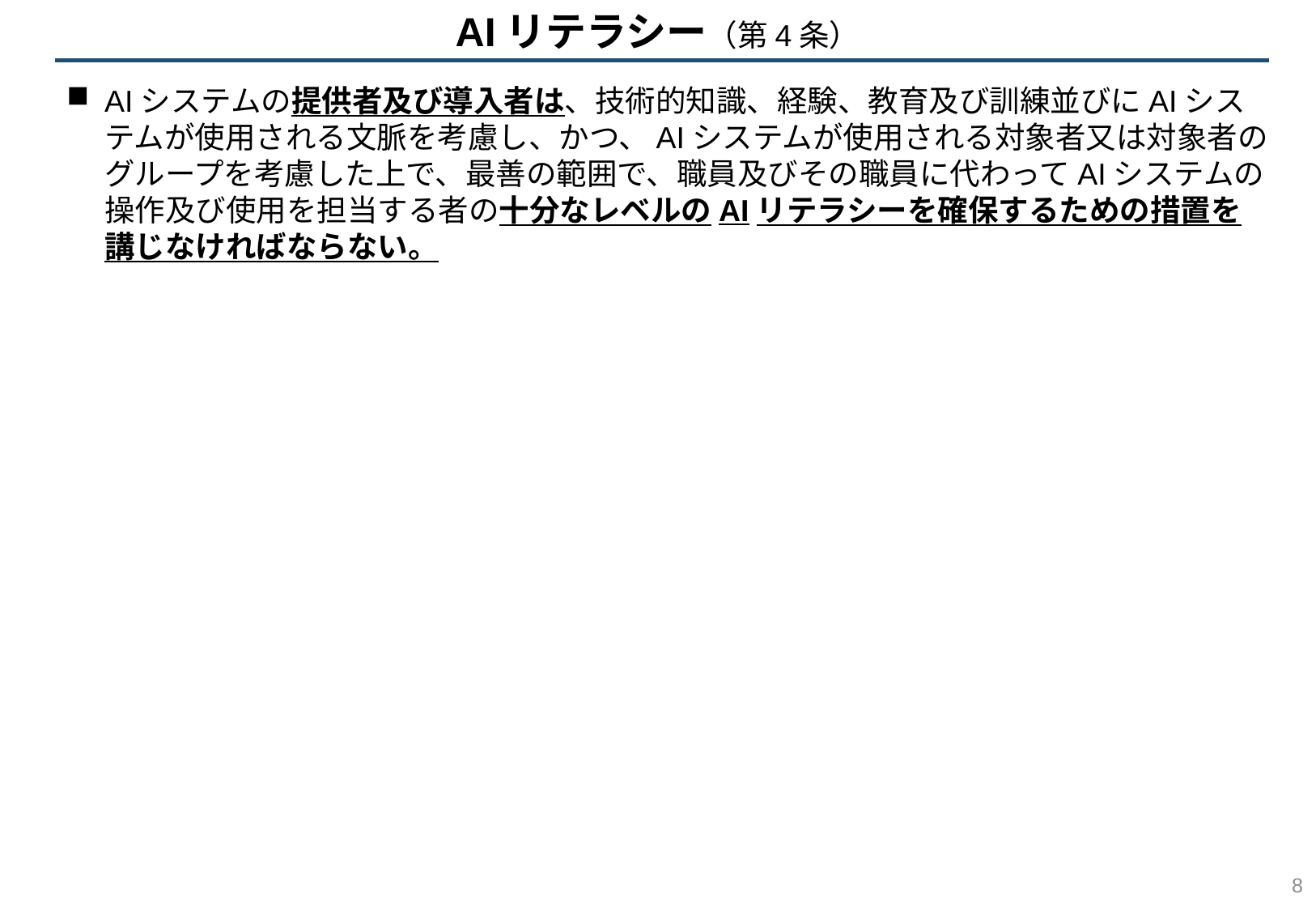

AIリテラシー（第4条）
AIシステムの提供者及び導入者は、技術的知識、経験、教育及び訓練並びにAIシステムが使用される文脈を考慮し、かつ、AIシステムが使用される対象者又は対象者のグループを考慮した上で、最善の範囲で、職員及びその職員に代わってAIシステムの操作及び使用を担当する者の十分なレベルのAIリテラシーを確保するための措置を講じなければならない。
8